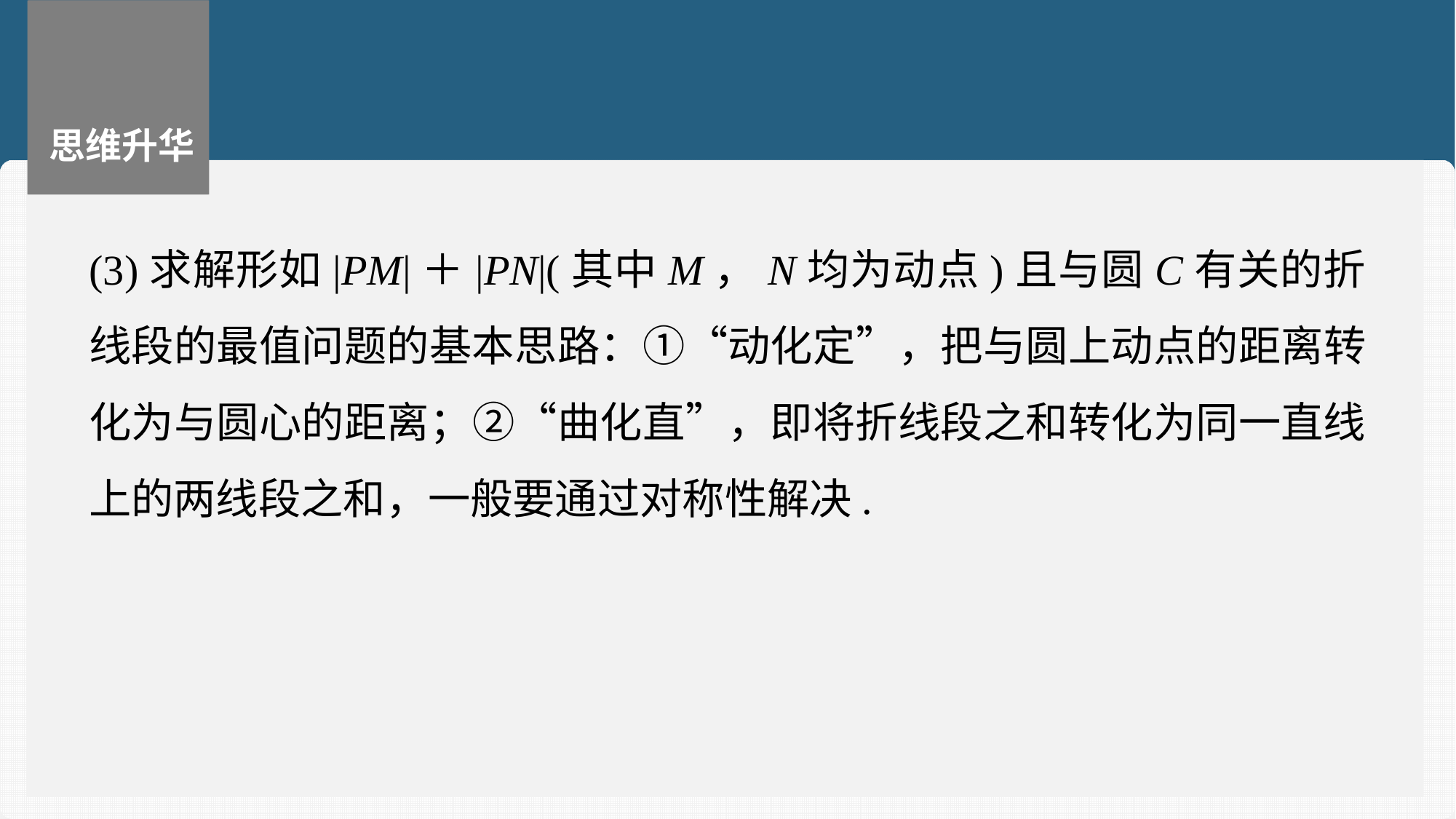

思维升华
(3)求解形如|PM|＋|PN|(其中M，N均为动点)且与圆C有关的折线段的最值问题的基本思路：①“动化定”，把与圆上动点的距离转化为与圆心的距离；②“曲化直”，即将折线段之和转化为同一直线上的两线段之和，一般要通过对称性解决.